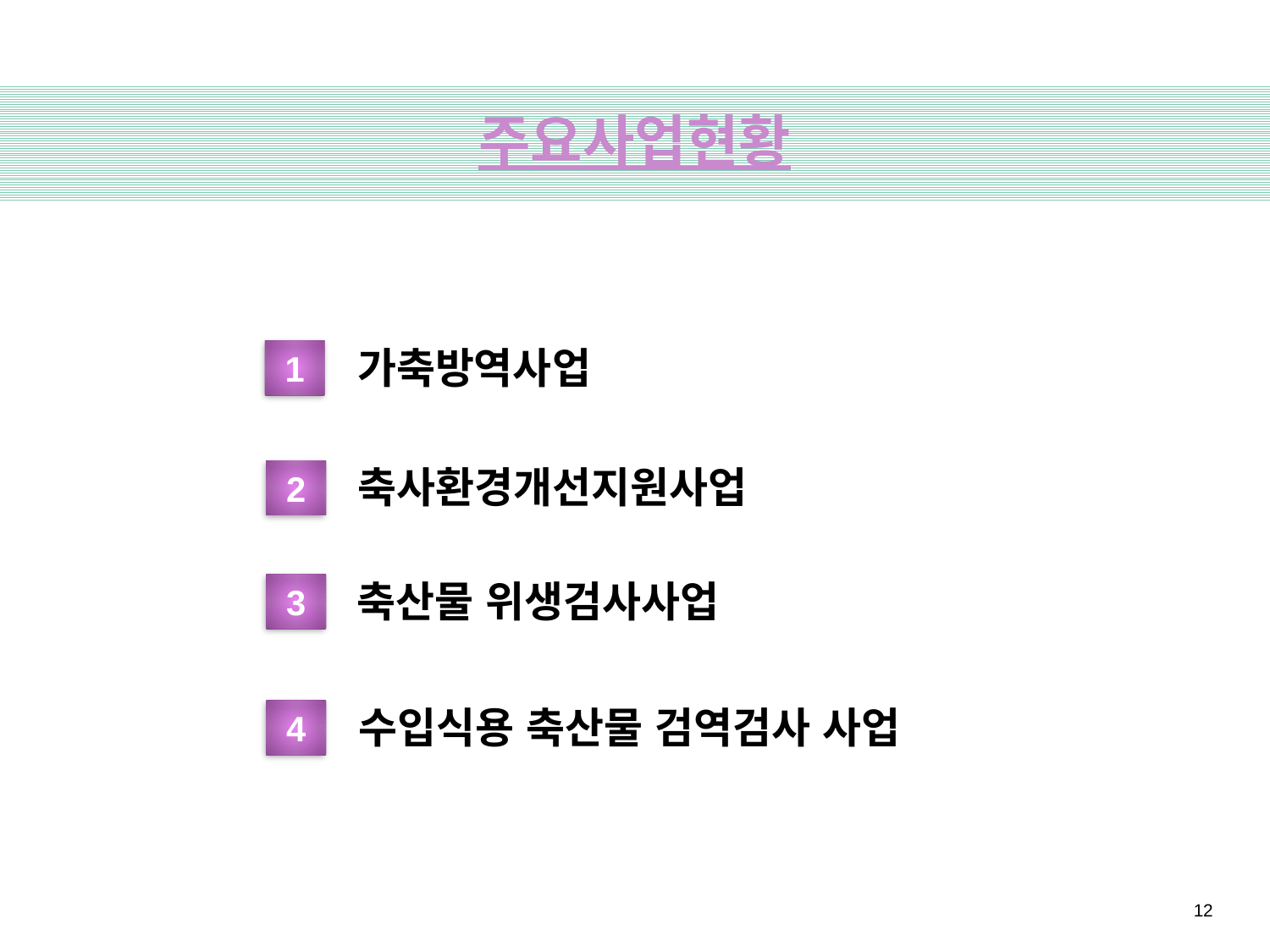

# 주요사업현황
 가축방역사업
1
 축사환경개선지원사업
2
 축산물 위생검사사업
3
 수입식용 축산물 검역검사 사업
4
12